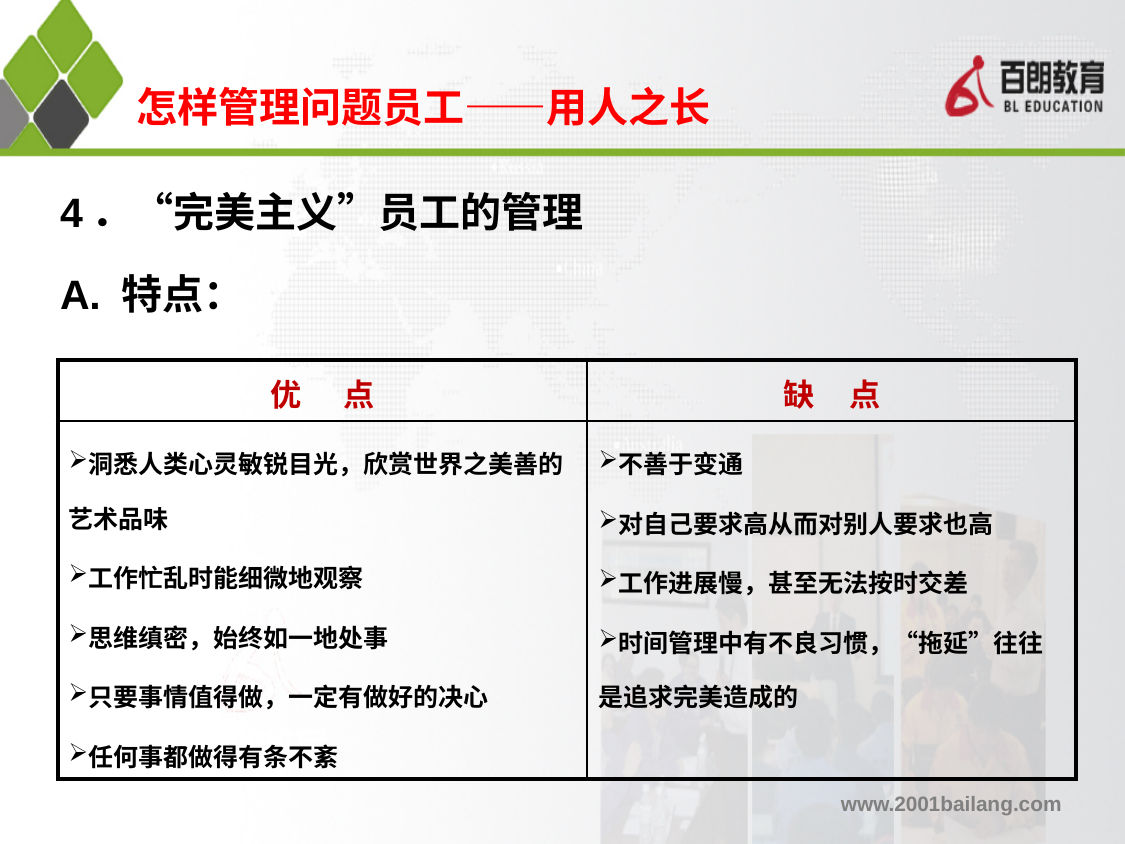

# 怎样管理问题员工——用人之长
4．“完美主义”员工的管理
A. 特点：

| 优 点 | 缺 点 |
| --- | --- |
| 洞悉人类心灵敏锐目光，欣赏世界之美善的艺术品味 工作忙乱时能细微地观察 思维缜密，始终如一地处事 只要事情值得做，一定有做好的决心 任何事都做得有条不紊 | 不善于变通 对自己要求高从而对别人要求也高 工作进展慢，甚至无法按时交差 时间管理中有不良习惯，“拖延”往往是追求完美造成的 |